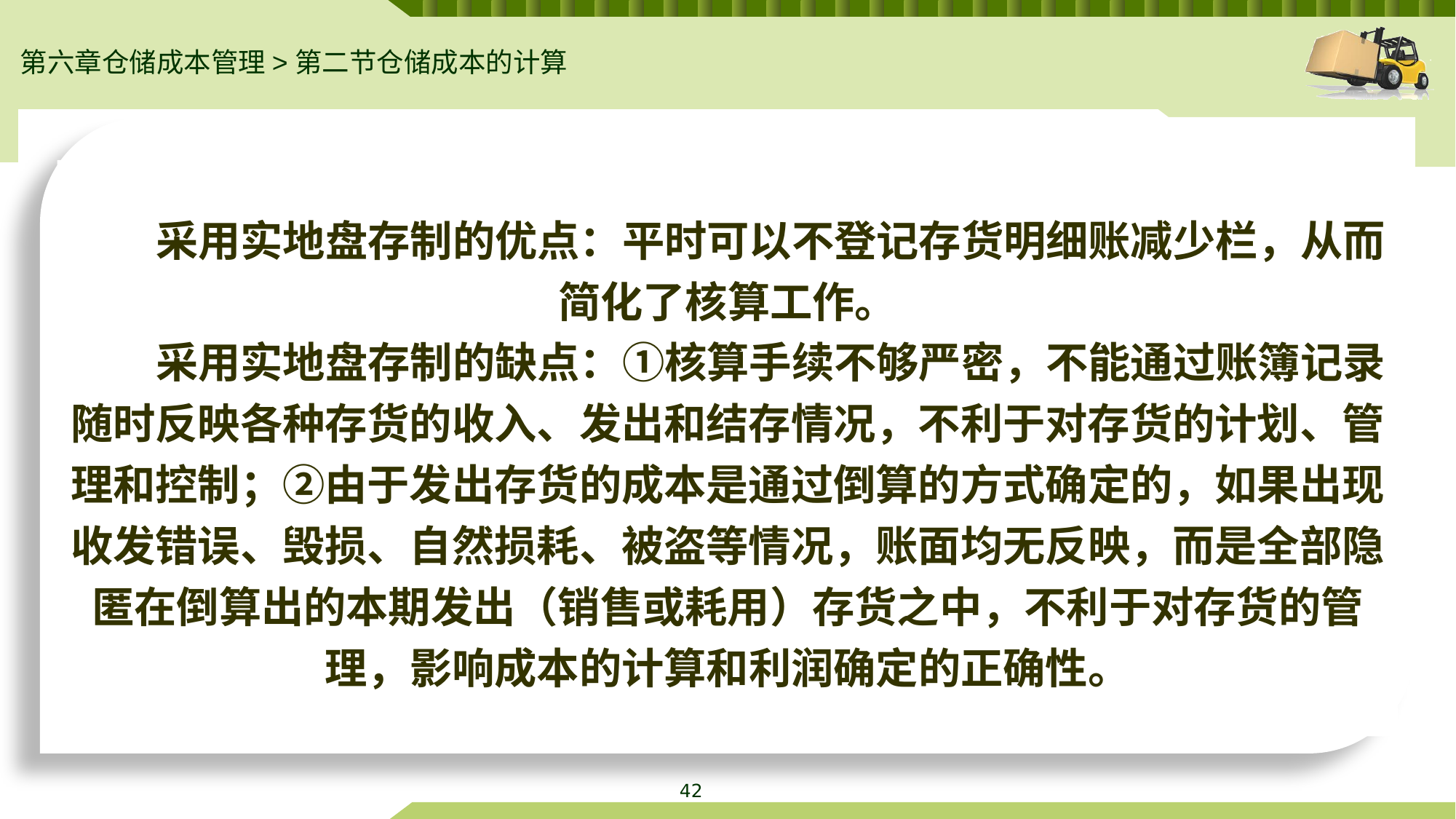

第六章仓储成本管理>第二节仓储成本的计算
采用实地盘存制的优点：平时可以不登记存货明细账减少栏，从而简化了核算工作。
采用实地盘存制的缺点：①核算手续不够严密，不能通过账簿记录随时反映各种存货的收入、发出和结存情况，不利于对存货的计划、管理和控制；②由于发出存货的成本是通过倒算的方式确定的，如果出现收发错误、毁损、自然损耗、被盗等情况，账面均无反映，而是全部隐匿在倒算出的本期发出（销售或耗用）存货之中，不利于对存货的管理，影响成本的计算和利润确定的正确性。